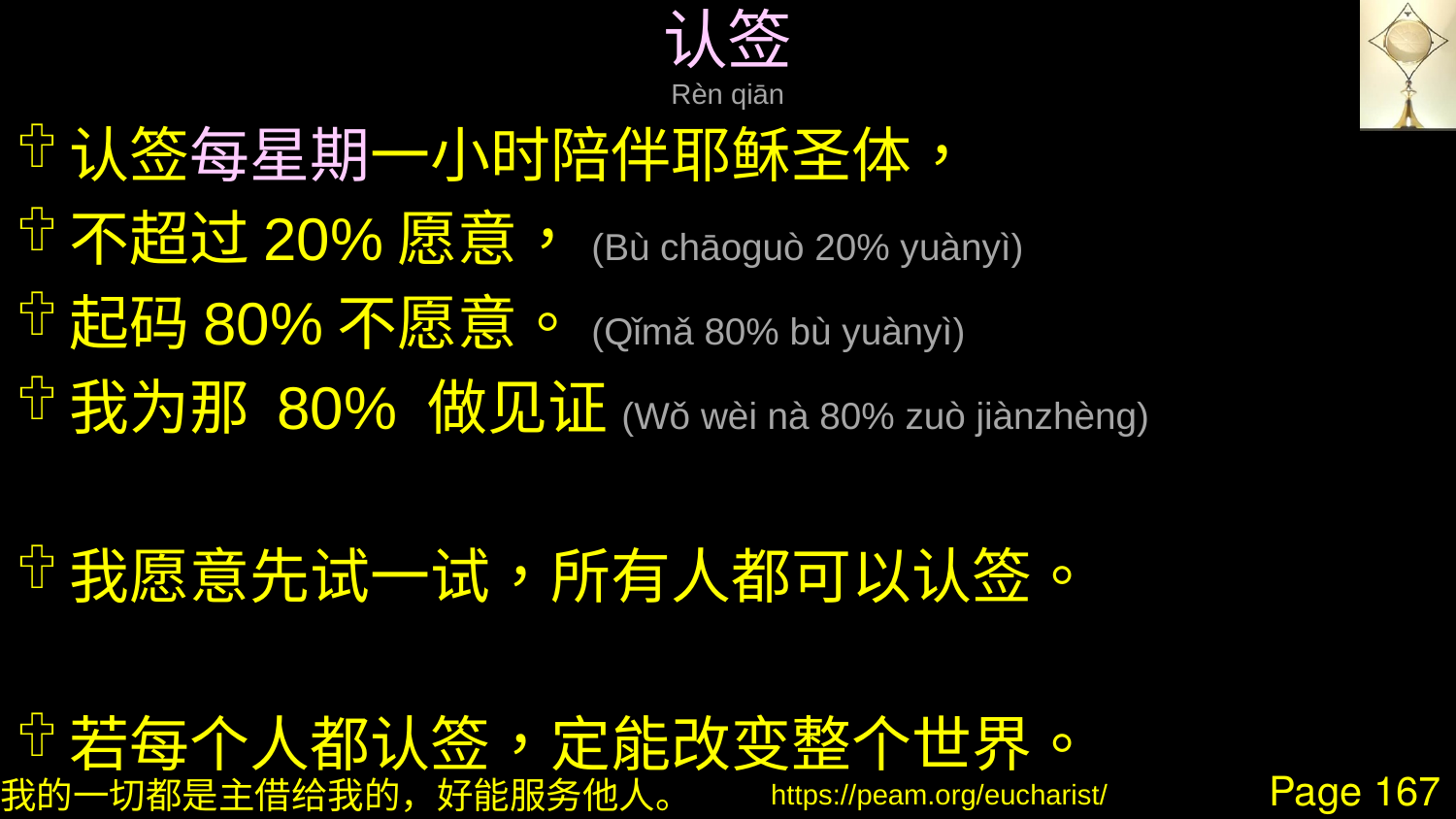

# 认签 Rèn qiān
认签每星期一小时陪伴耶稣圣体，
不超过20%愿意，(Bù chāoguò 20% yuànyì)
起码80%不愿意。(Qǐmǎ 80% bù yuànyì)
我为那 80% 做见证(Wǒ wèi nà 80% zuò jiànzhèng)

我愿意先试一试，所有人都可以认签。

若每个人都认签，定能改变整个世界。